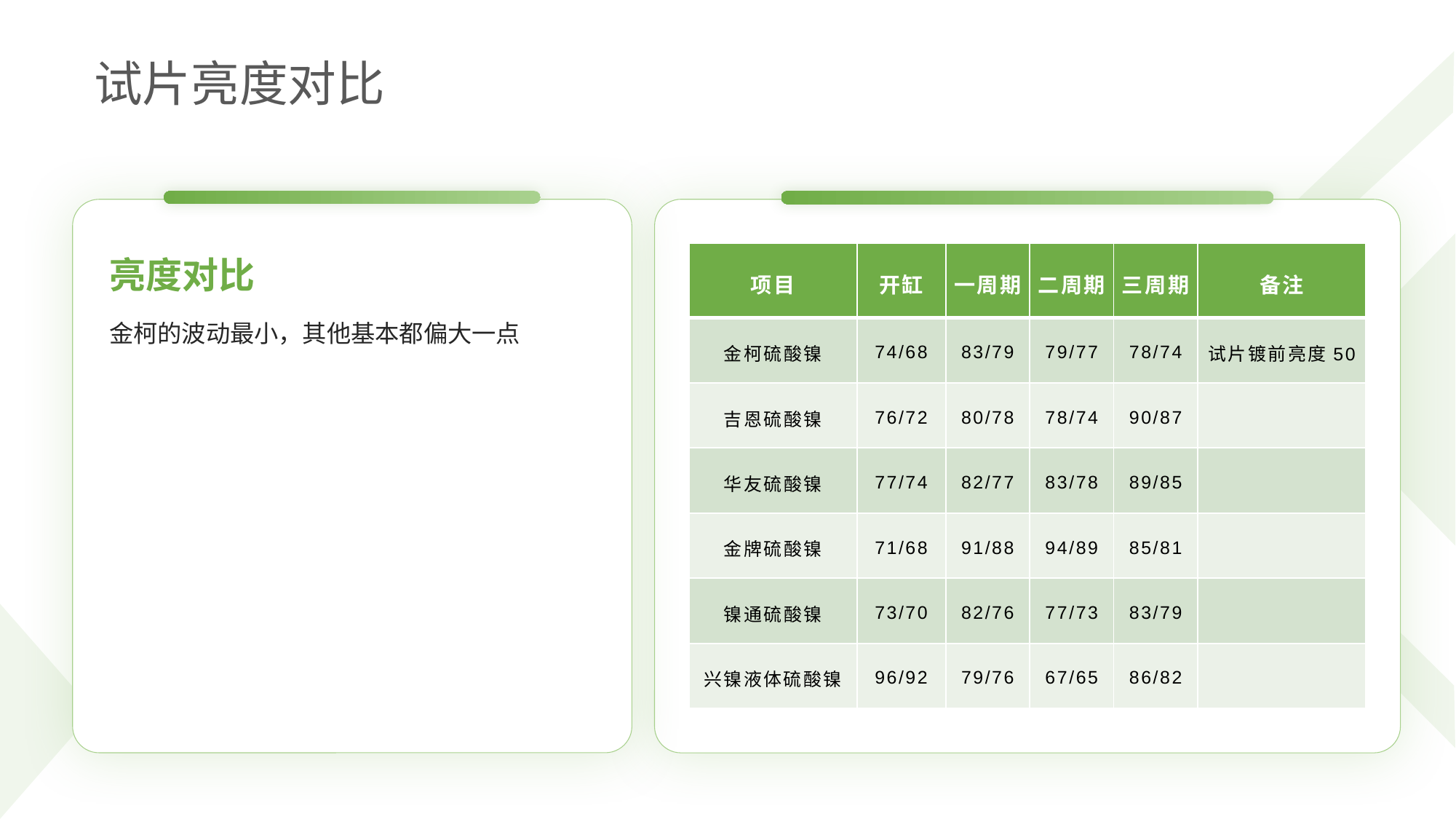

# 试片亮度对比

亮度对比
| 项目 | 开缸 | 一周期 | 二周期 | 三周期 | 备注 |
| --- | --- | --- | --- | --- | --- |
| 金柯硫酸镍 | 74/68 | 83/79 | 79/77 | 78/74 | 试片镀前亮度50 |
| 吉恩硫酸镍 | 76/72 | 80/78 | 78/74 | 90/87 |  |
| 华友硫酸镍 | 77/74 | 82/77 | 83/78 | 89/85 |  |
| 金牌硫酸镍 | 71/68 | 91/88 | 94/89 | 85/81 |  |
| 镍通硫酸镍 | 73/70 | 82/76 | 77/73 | 83/79 |  |
| 兴镍液体硫酸镍 | 96/92 | 79/76 | 67/65 | 86/82 |  |
金柯的波动最小，其他基本都偏大一点